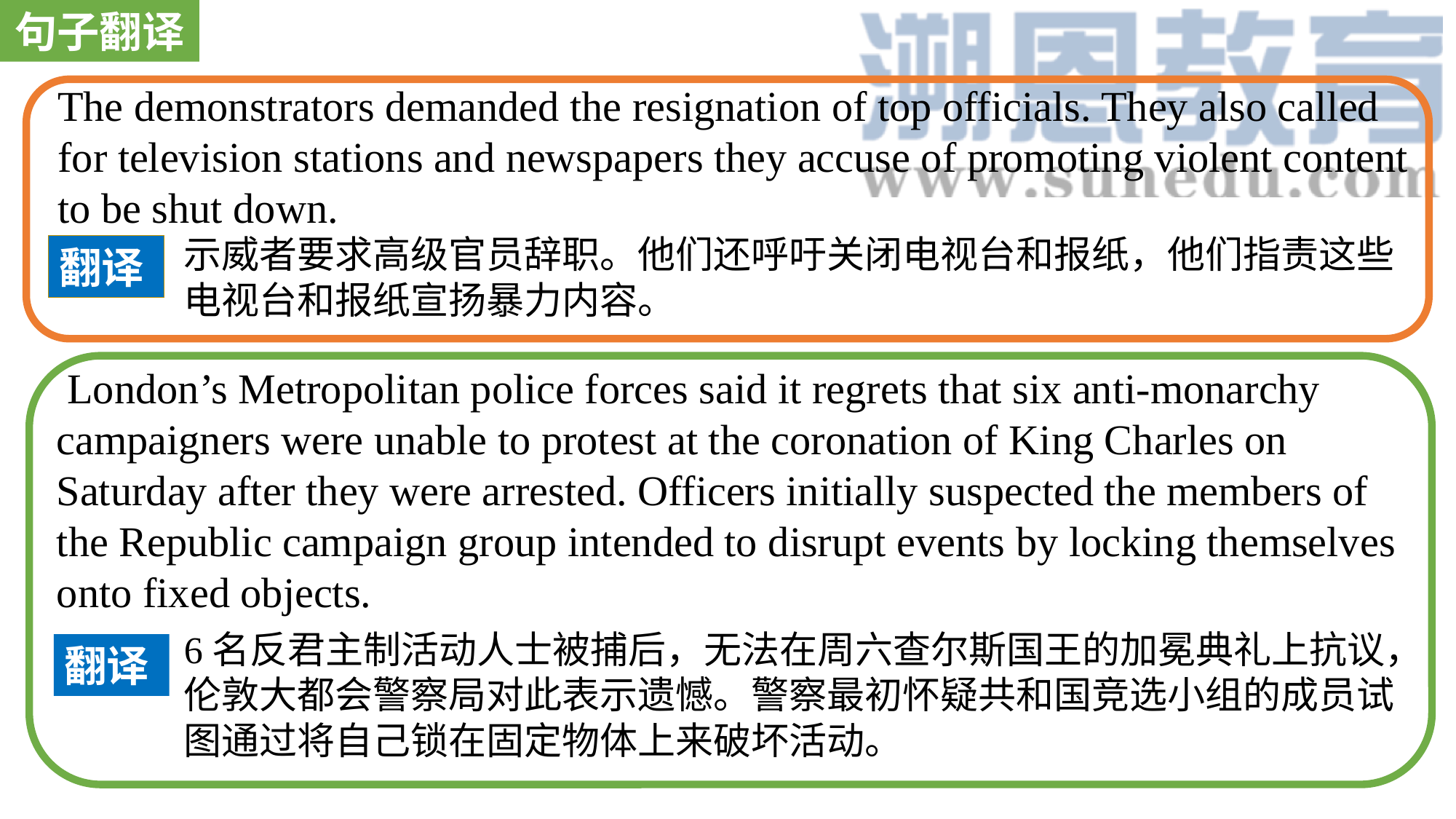

句子翻译
The demonstrators demanded the resignation of top officials. They also called for television stations and newspapers they accuse of promoting violent content to be shut down.

示威者要求高级官员辞职。他们还呼吁关闭电视台和报纸，他们指责这些电视台和报纸宣扬暴力内容。
翻译

 London’s Metropolitan police forces said it regrets that six anti-monarchy campaigners were unable to protest at the coronation of King Charles on Saturday after they were arrested. Officers initially suspected the members of the Republic campaign group intended to disrupt events by locking themselves onto fixed objects.
6名反君主制活动人士被捕后，无法在周六查尔斯国王的加冕典礼上抗议，伦敦大都会警察局对此表示遗憾。警察最初怀疑共和国竞选小组的成员试图通过将自己锁在固定物体上来破坏活动。
翻译